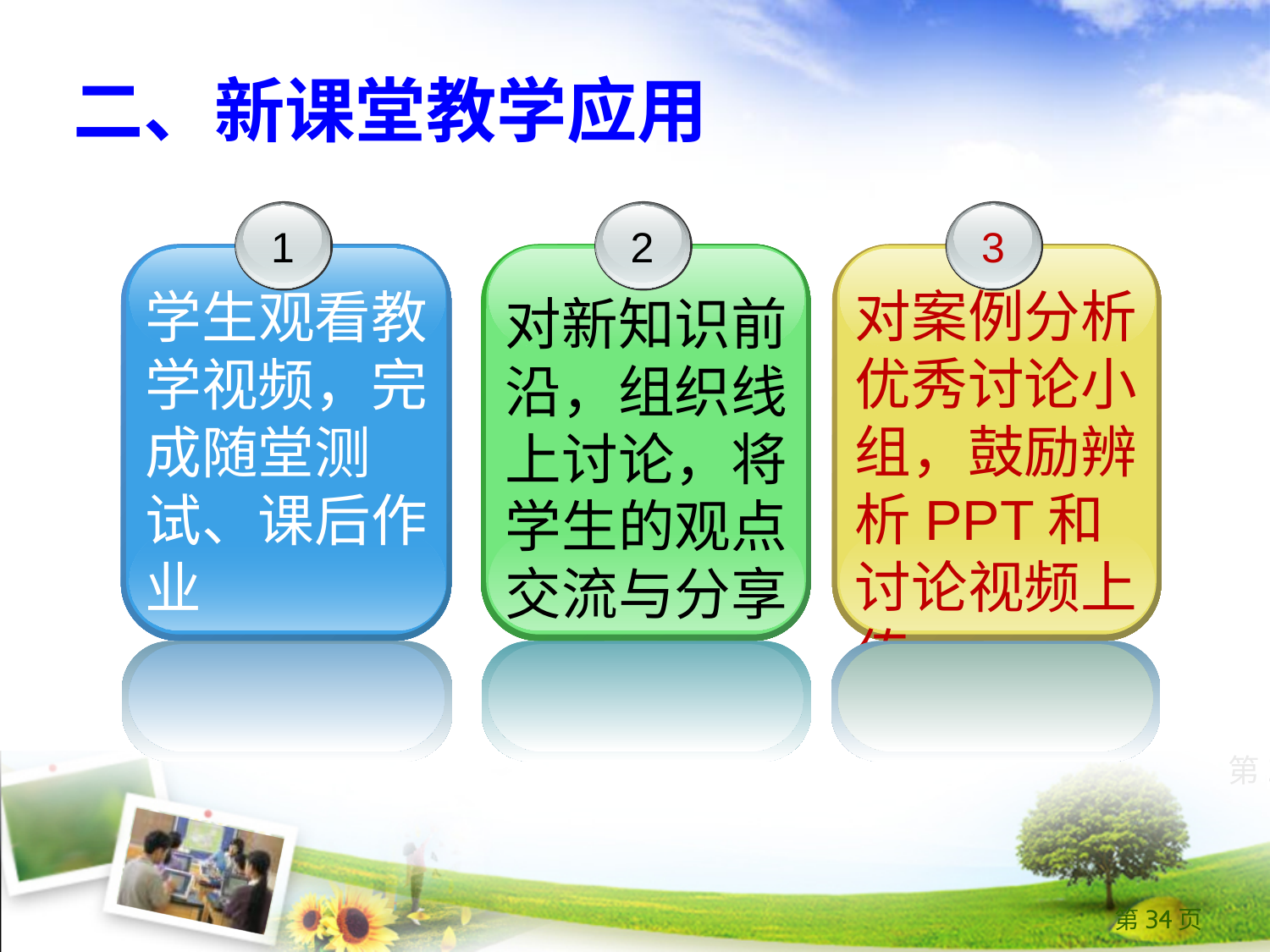

二、新课堂教学应用

1

学生观看教学视频，完成随堂测试、课后作业

2

对新知识前沿，组织线上讨论，将学生的观点交流与分享

3

对案例分析
优秀讨论小组，鼓励辨析PPT和讨论视频上传

第34页
第34页